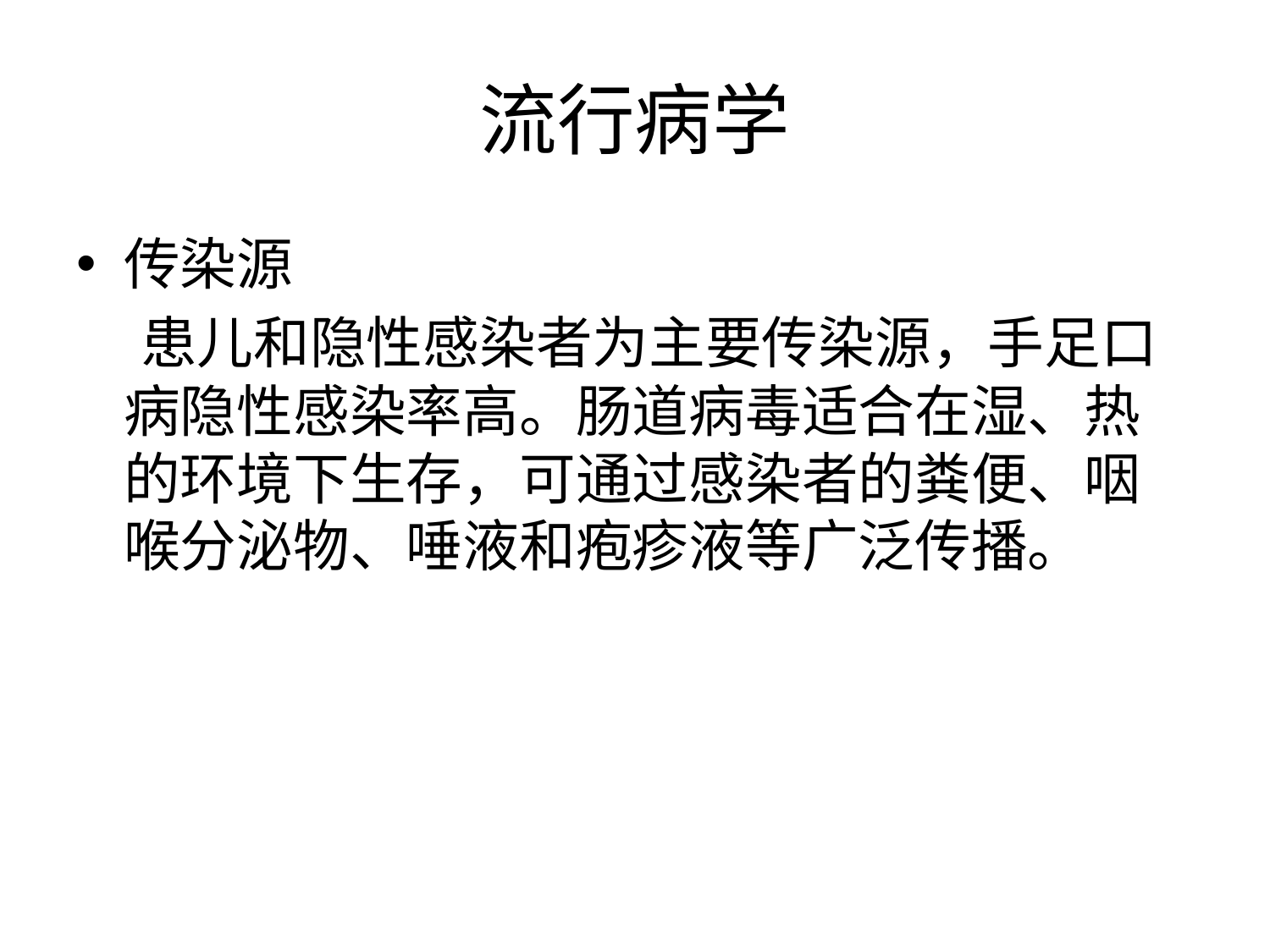

# 流行病学
传染源
    患儿和隐性感染者为主要传染源，手足口病隐性感染率高。肠道病毒适合在湿、热的环境下生存，可通过感染者的粪便、咽喉分泌物、唾液和疱疹液等广泛传播。